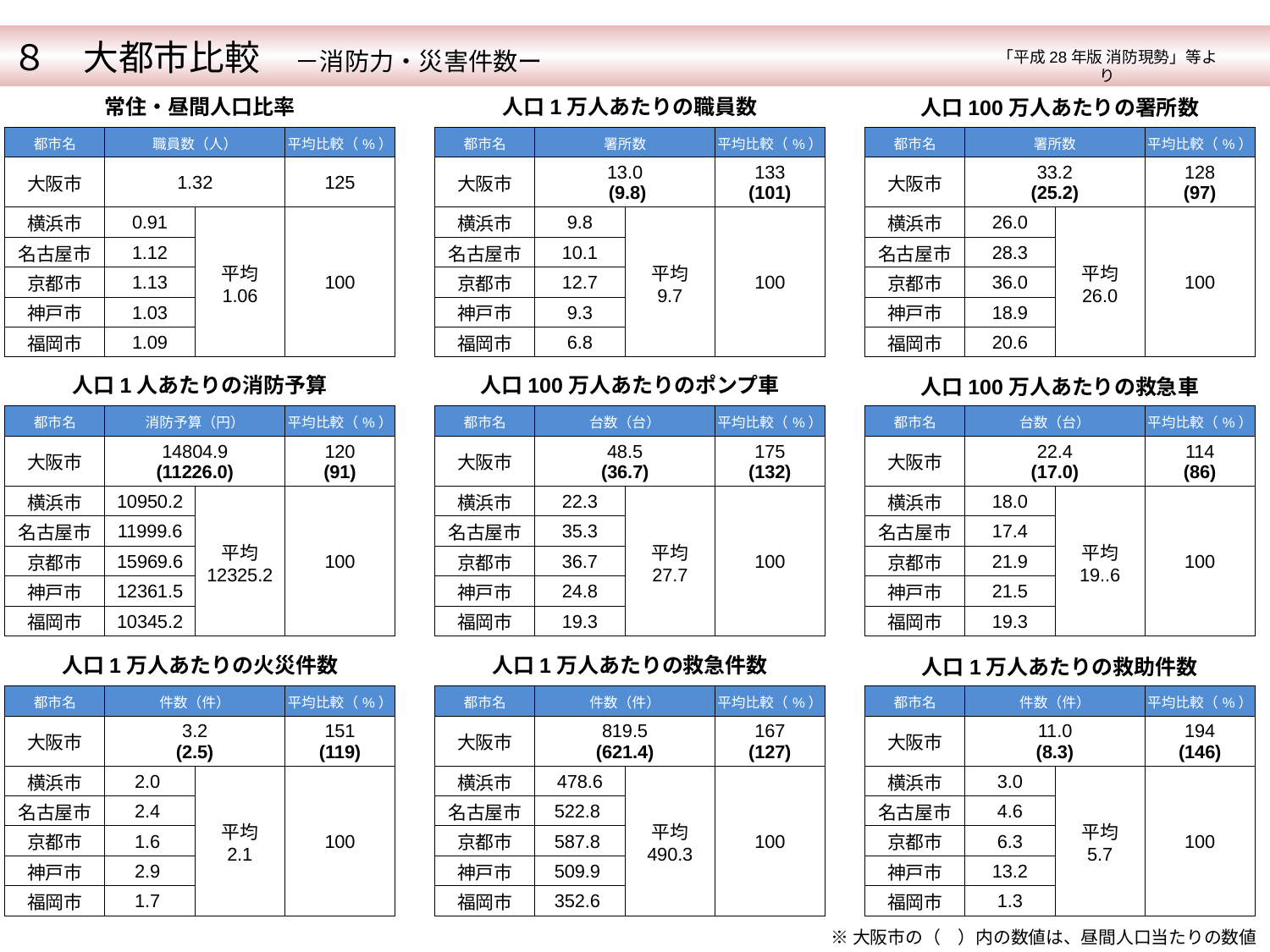

８　大都市比較　－消防力・災害件数ー
「平成28年版 消防現勢」等より
人口1万人あたりの職員数
常住・昼間人口比率
人口100万人あたりの署所数
| 都市名 | 署所数 |  | 平均比較（%） |
| --- | --- | --- | --- |
| 大阪市 | 33.2 (25.2) |  | 128 (97) |
| 横浜市 | 26.0 | 平均 26.0 | 100 |
| 名古屋市 | 28.3 |  |  |
| 京都市 | 36.0 |  |  |
| 神戸市 | 18.9 |  |  |
| 福岡市 | 20.6 |  |  |
| 都市名 | 署所数 |  | 平均比較（%） |
| --- | --- | --- | --- |
| 大阪市 | 13.0 (9.8) |  | 133 (101) |
| 横浜市 | 9.8 | 平均 9.7 | 100 |
| 名古屋市 | 10.1 |  |  |
| 京都市 | 12.7 |  |  |
| 神戸市 | 9.3 |  |  |
| 福岡市 | 6.8 |  |  |
| 都市名 | 職員数（人） |  | 平均比較（%） |
| --- | --- | --- | --- |
| 大阪市 | 1.32 |  | 125 |
| 横浜市 | 0.91 | 平均 1.06 | 100 |
| 名古屋市 | 1.12 |  |  |
| 京都市 | 1.13 |  |  |
| 神戸市 | 1.03 |  |  |
| 福岡市 | 1.09 |  |  |
人口100万人あたりのポンプ車
人口1人あたりの消防予算
人口100万人あたりの救急車
| 都市名 | 台数（台） |  | 平均比較（%） |
| --- | --- | --- | --- |
| 大阪市 | 22.4 (17.0) |  | 114 (86) |
| 横浜市 | 18.0 | 平均 19..6 | 100 |
| 名古屋市 | 17.4 |  |  |
| 京都市 | 21.9 |  |  |
| 神戸市 | 21.5 |  |  |
| 福岡市 | 19.3 |  |  |
| 都市名 | 台数（台） |  | 平均比較（%） |
| --- | --- | --- | --- |
| 大阪市 | 48.5 (36.7) |  | 175 (132) |
| 横浜市 | 22.3 | 平均 27.7 | 100 |
| 名古屋市 | 35.3 |  |  |
| 京都市 | 36.7 |  |  |
| 神戸市 | 24.8 |  |  |
| 福岡市 | 19.3 |  |  |
| 都市名 | 消防予算（円） |  | 平均比較（%） |
| --- | --- | --- | --- |
| 大阪市 | 14804.9 (11226.0) |  | 120 (91) |
| 横浜市 | 10950.2 | 平均 12325.2 | 100 |
| 名古屋市 | 11999.6 |  |  |
| 京都市 | 15969.6 |  |  |
| 神戸市 | 12361.5 |  |  |
| 福岡市 | 10345.2 |  |  |
人口1万人あたりの救急件数
人口1万人あたりの火災件数
人口1万人あたりの救助件数
| 都市名 | 件数（件） |  | 平均比較（%） |
| --- | --- | --- | --- |
| 大阪市 | 11.0 (8.3) |  | 194 (146) |
| 横浜市 | 3.0 | 平均 5.7 | 100 |
| 名古屋市 | 4.6 |  |  |
| 京都市 | 6.3 |  |  |
| 神戸市 | 13.2 |  |  |
| 福岡市 | 1.3 |  |  |
| 都市名 | 件数（件） |  | 平均比較（%） |
| --- | --- | --- | --- |
| 大阪市 | 819.5 (621.4) |  | 167 (127) |
| 横浜市 | 478.6 | 平均 490.3 | 100 |
| 名古屋市 | 522.8 |  |  |
| 京都市 | 587.8 |  |  |
| 神戸市 | 509.9 |  |  |
| 福岡市 | 352.6 |  |  |
| 都市名 | 件数（件） |  | 平均比較（%） |
| --- | --- | --- | --- |
| 大阪市 | 3.2 (2.5) |  | 151 (119) |
| 横浜市 | 2.0 | 平均 2.1 | 100 |
| 名古屋市 | 2.4 |  |  |
| 京都市 | 1.6 |  |  |
| 神戸市 | 2.9 |  |  |
| 福岡市 | 1.7 |  |  |
※大阪市の（　）内の数値は、昼間人口当たりの数値